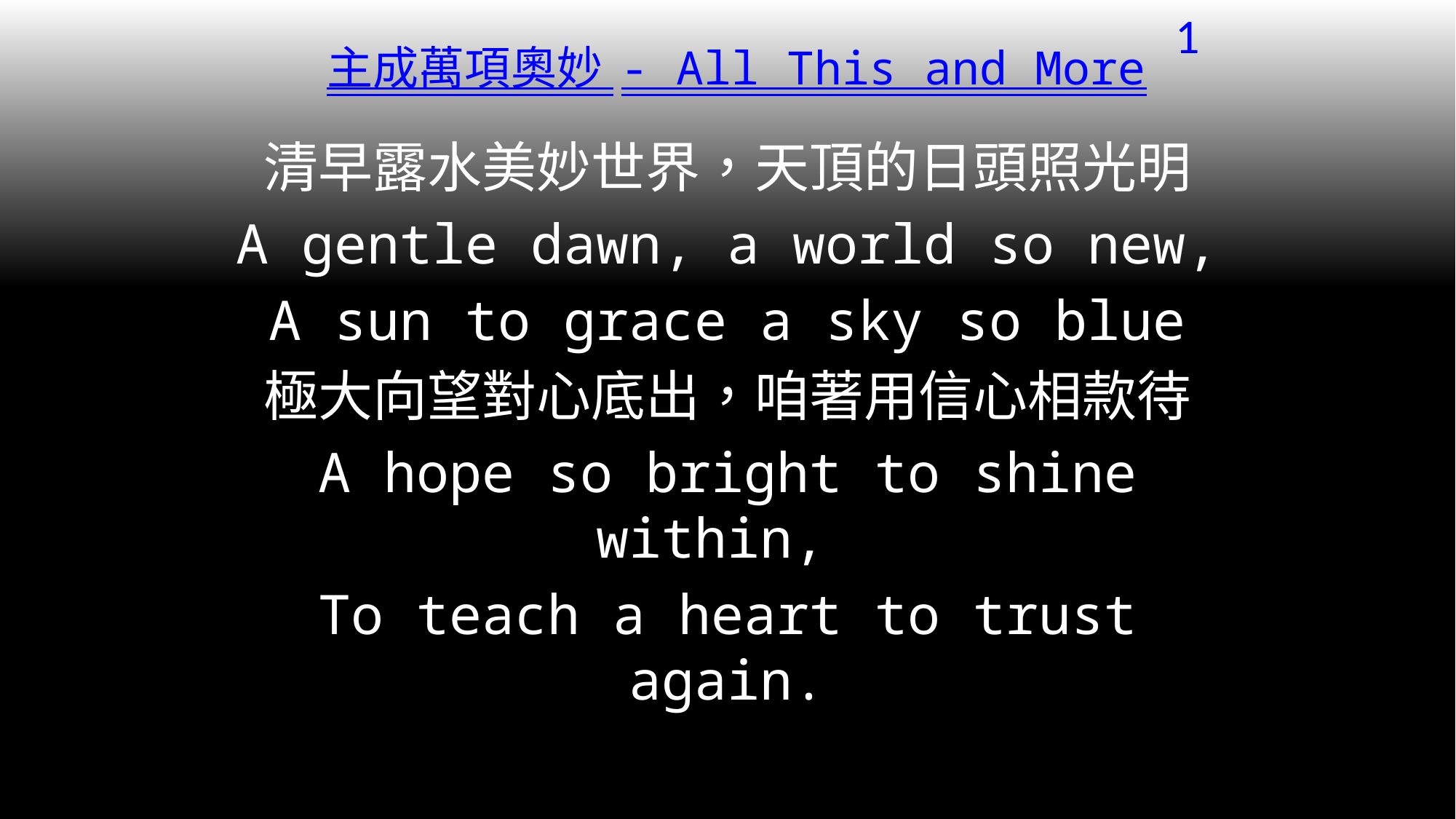

1
# 主成萬項奧妙 - All This and More
清早露水美妙世界，天頂的日頭照光明
A gentle dawn, a world so new,
A sun to grace a sky so blue
極大向望對心底出，咱著用信心相款待
A hope so bright to shine within,
To teach a heart to trust again.